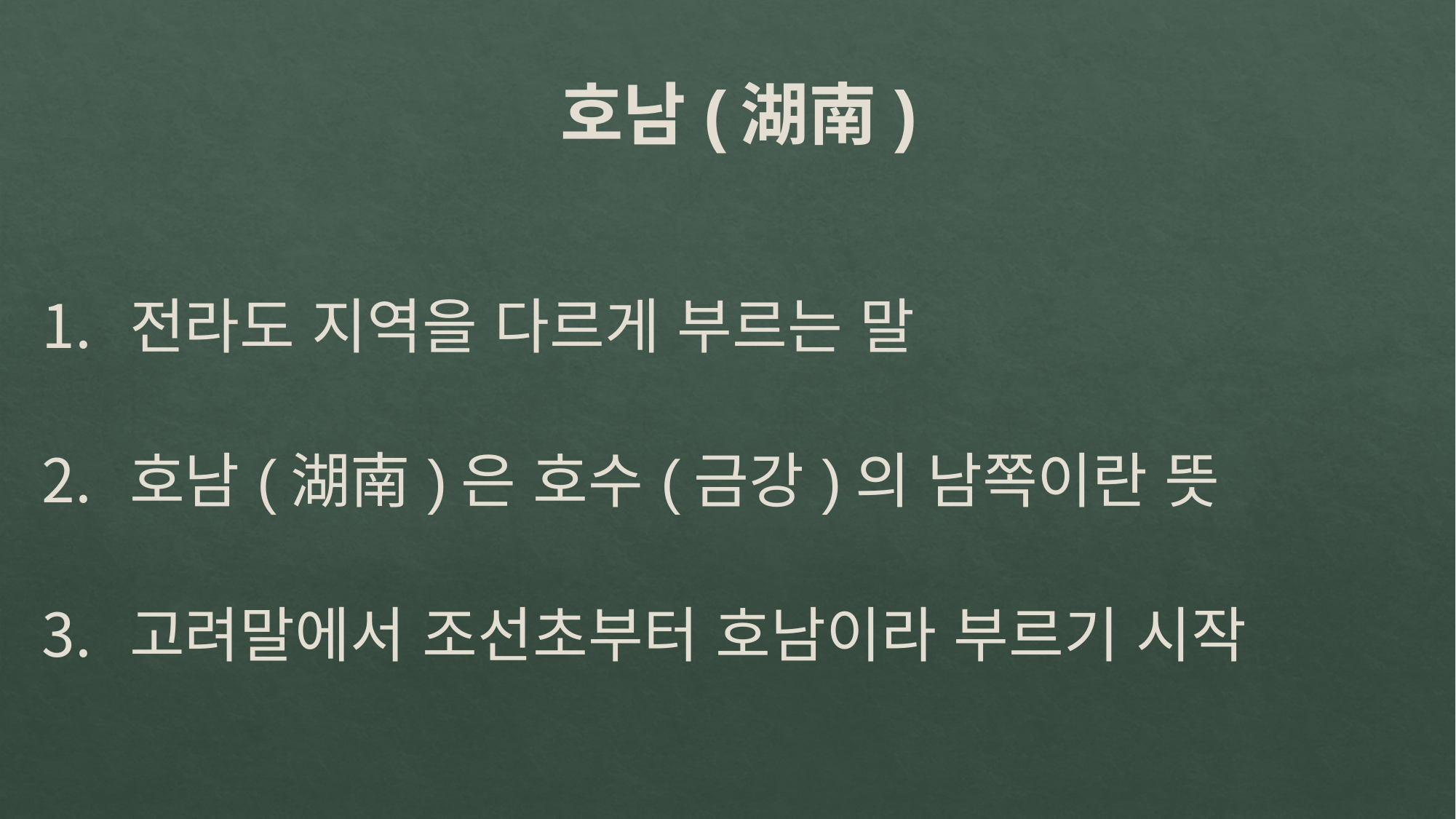

호남(湖南)
전라도 지역을 다르게 부르는 말

호남(湖南)은 호수(금강)의 남쪽이란 뜻

고려말에서 조선초부터 호남이라 부르기 시작